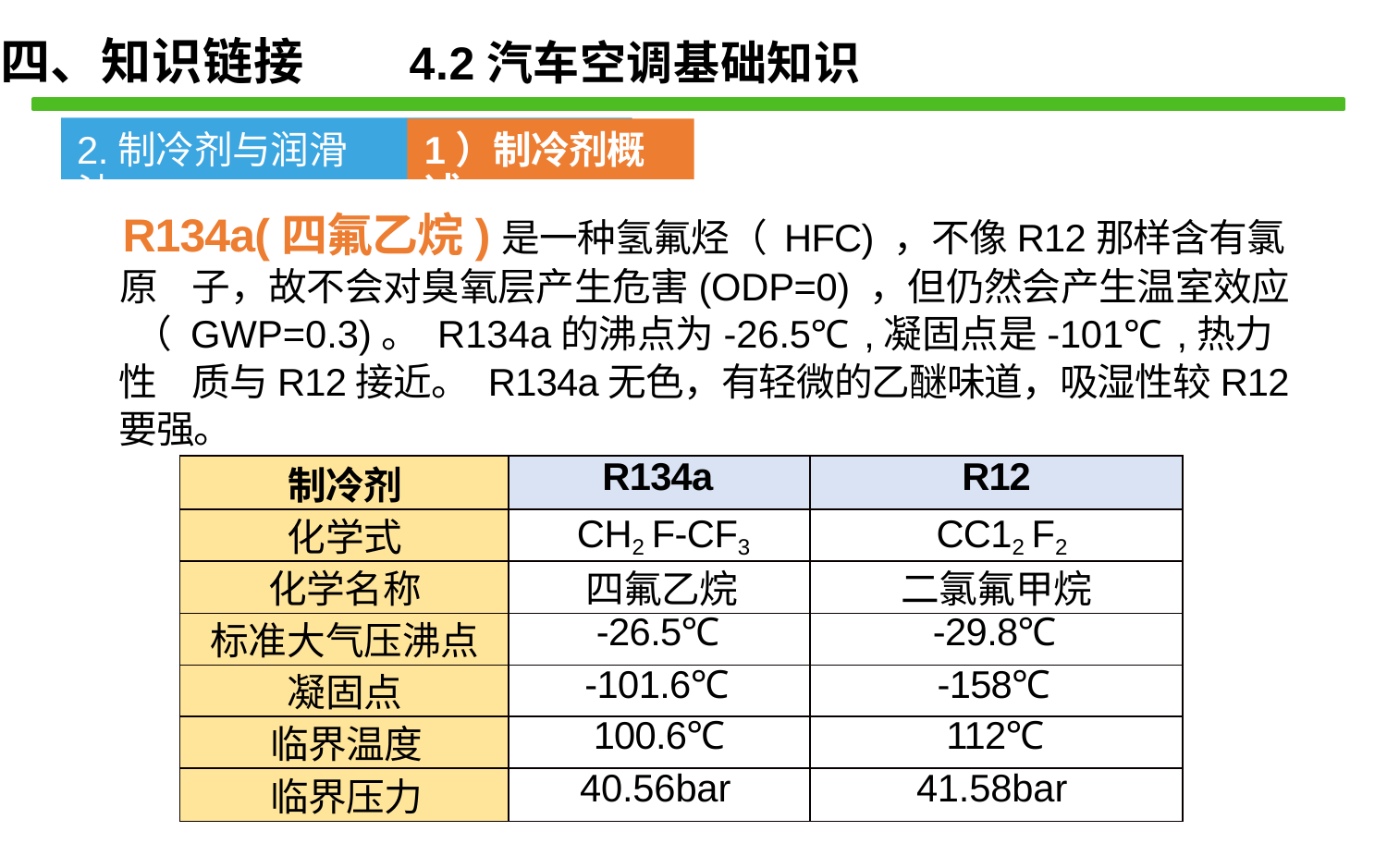

四、知识链接       4.2汽车空调基础知识

2.制冷剂与润滑油

1）制冷剂概述

R134a(四氟乙烷)是一种氢氟烃（ HFC) ，不像R12那样含有氯原    子，故不会对臭氧层产生危害(ODP=0) ，但仍然会产生温室效应
（ GWP=0.3)。 R134a的沸点为-26.5℃ ,凝固点是-101℃ ,热力性    质与R12接近。 R134a无色，有轻微的乙醚味道，吸湿性较R12要强。
| 制冷剂 | R134a | R12 |
| --- | --- | --- |
| 化学式 | CH2 F-CF3 | CC12 F2 |
| 化学名称 | 四氟乙烷 | 二氯氟甲烷 |
| 标准大气压沸点 | -26.5℃ | -29.8℃ |
| 凝固点 | -101.6℃ | -158℃ |
| 临界温度 | 100.6℃ | 112℃ |
| 临界压力 | 40.56bar | 41.58bar |